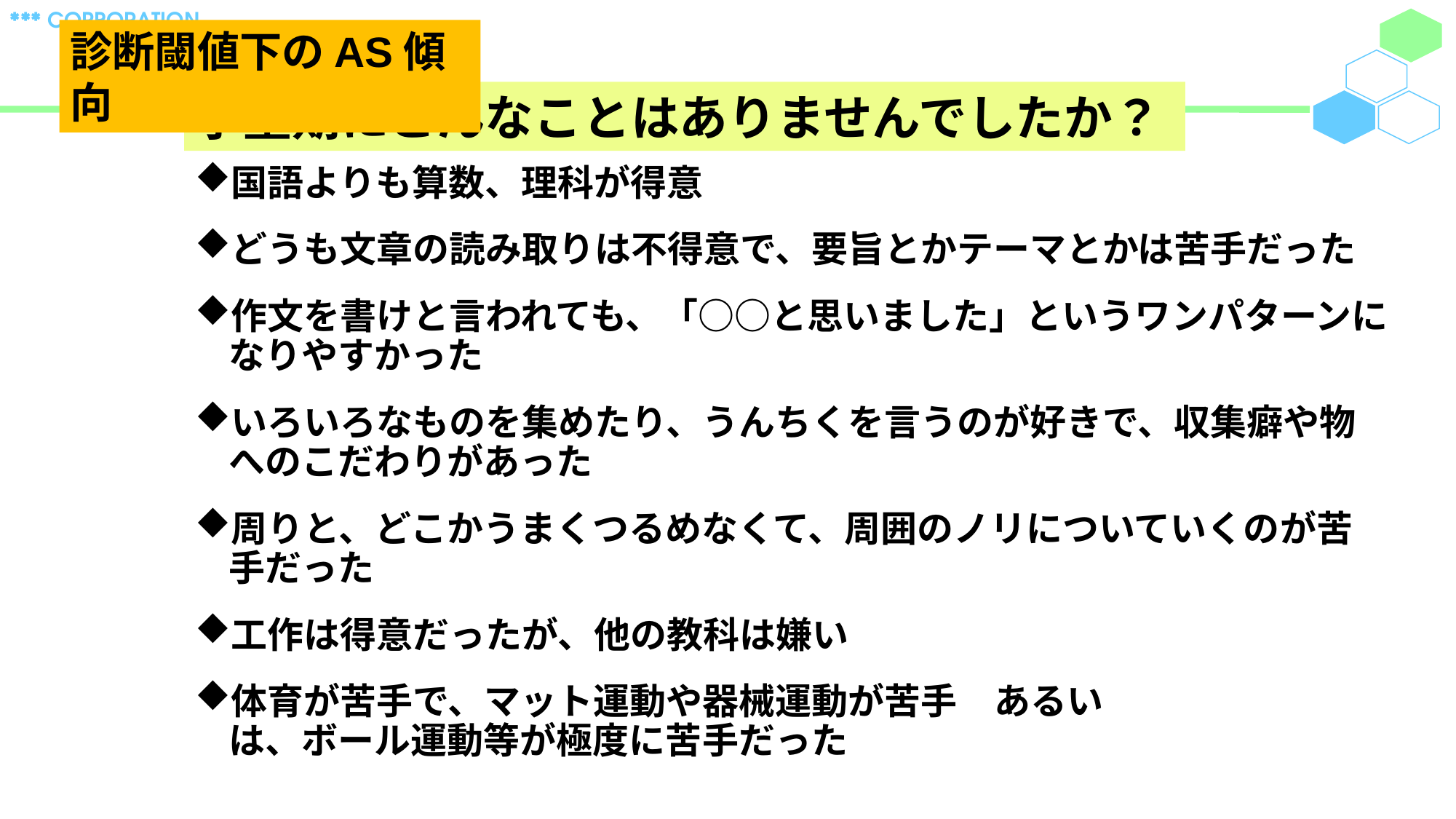

診断閾値下のAS傾向

学童期にこんなことはありませんでしたか？
国語よりも算数、理科が得意
どうも文章の読み取りは不得意で、要旨とかテーマとかは苦手だった
作文を書けと言われても、「○○と思いました」というワンパターンになりやすかった
いろいろなものを集めたり、うんちくを言うのが好きで、収集癖や物へのこだわりがあった
周りと、どこかうまくつるめなくて、周囲のノリについていくのが苦手だった
工作は得意だったが、他の教科は嫌い
体育が苦手で、マット運動や器械運動が苦手　あるい
は、ボール運動等が極度に苦手だった